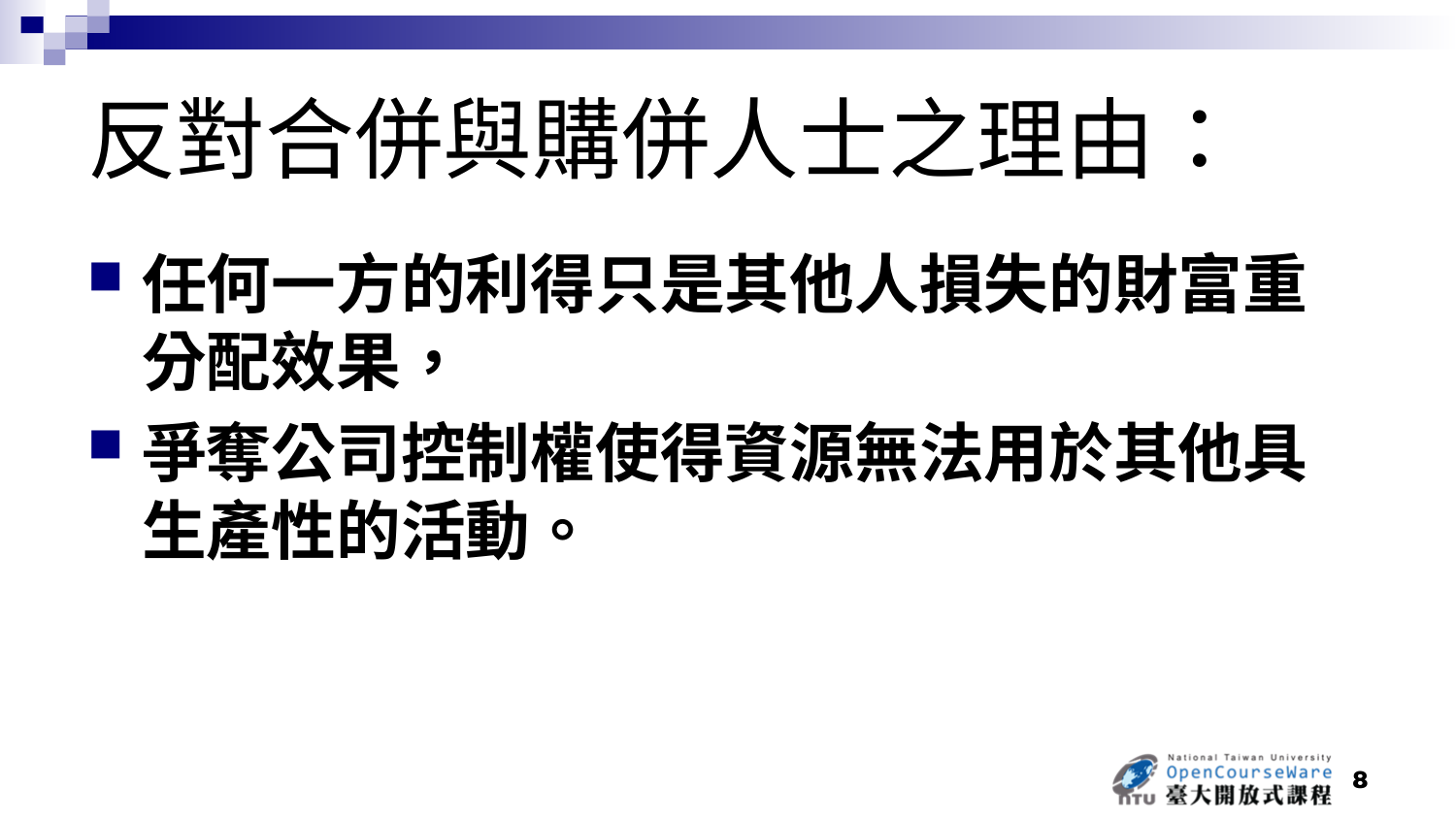

# 反對合併與購併人士之理由：
任何一方的利得只是其他人損失的財富重分配效果，
爭奪公司控制權使得資源無法用於其他具生產性的活動。
8